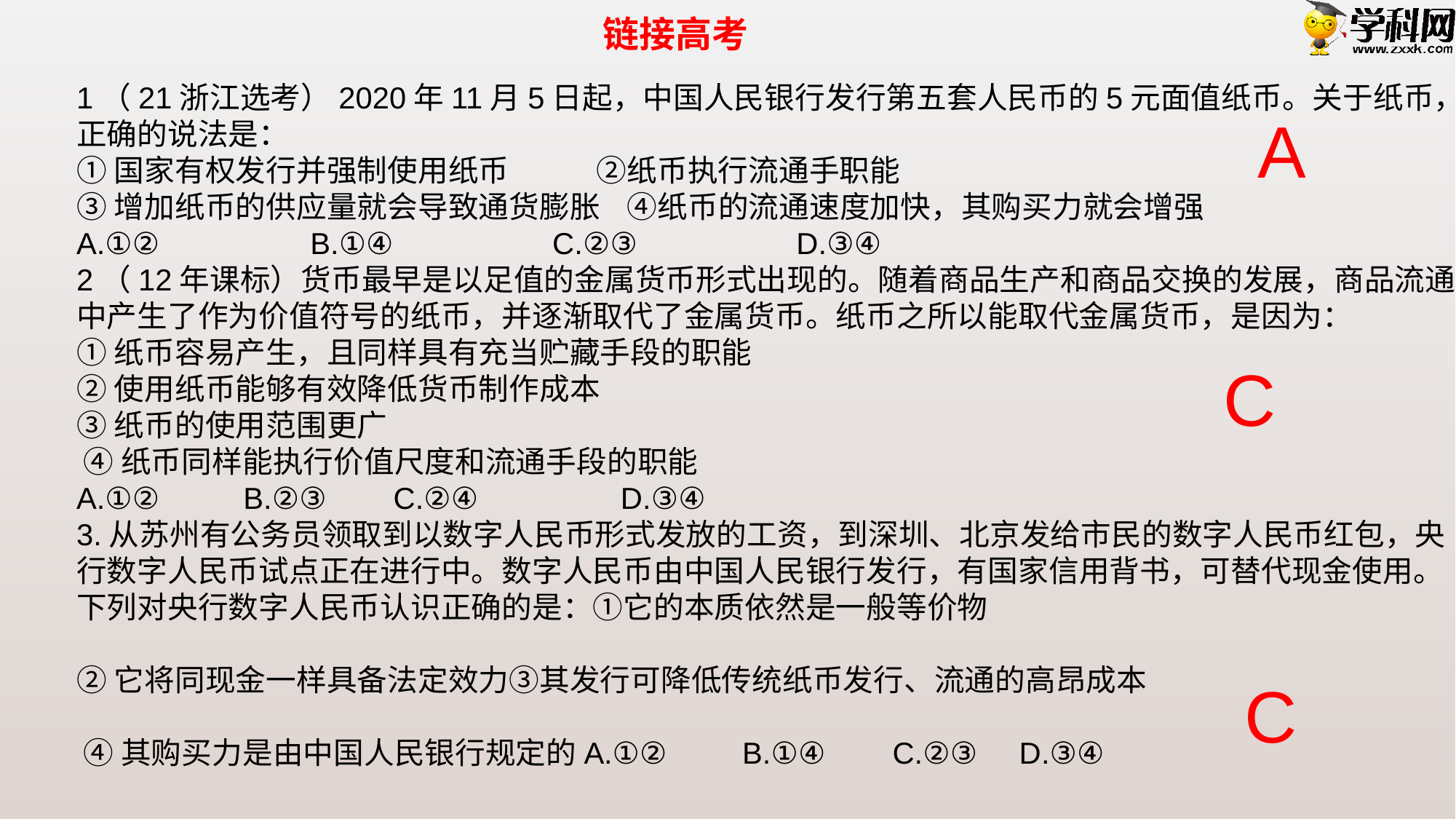

链接高考
1（21浙江选考）2020年11月5日起，中国人民银行发行第五套人民币的5元面值纸币。关于纸币，正确的说法是：
①国家有权发行并强制使用纸币             ②纸币执行流通手职能
③增加纸币的供应量就会导致通货膨胀    ④纸币的流通速度加快，其购买力就会增强
A.①②                  B.①④                   C.②③                   D.③④
2（12年课标）货币最早是以足值的金属货币形式出现的。随着商品生产和商品交换的发展，商品流通中产生了作为价值符号的纸币，并逐渐取代了金属货币。纸币之所以能取代金属货币，是因为：
①纸币容易产生，且同样具有充当贮藏手段的职能
②使用纸币能够有效降低货币制作成本
③纸币的使用范围更广
 ④纸币同样能执行价值尺度和流通手段的职能
A.①②          B.②③        C.②④                 D.③④
3.从苏州有公务员领取到以数字人民币形式发放的工资，到深圳、北京发给市民的数字人民币红包，央行数字人民币试点正在进行中。数字人民币由中国人民银行发行，有国家信用背书，可替代现金使用。下列对央行数字人民币认识正确的是：①它的本质依然是一般等价物

②它将同现金一样具备法定效力③其发行可降低传统纸币发行、流通的高昂成本

 ④其购买力是由中国人民银行规定的A.①②         B.①④        C.②③     D.③④

A
C
C